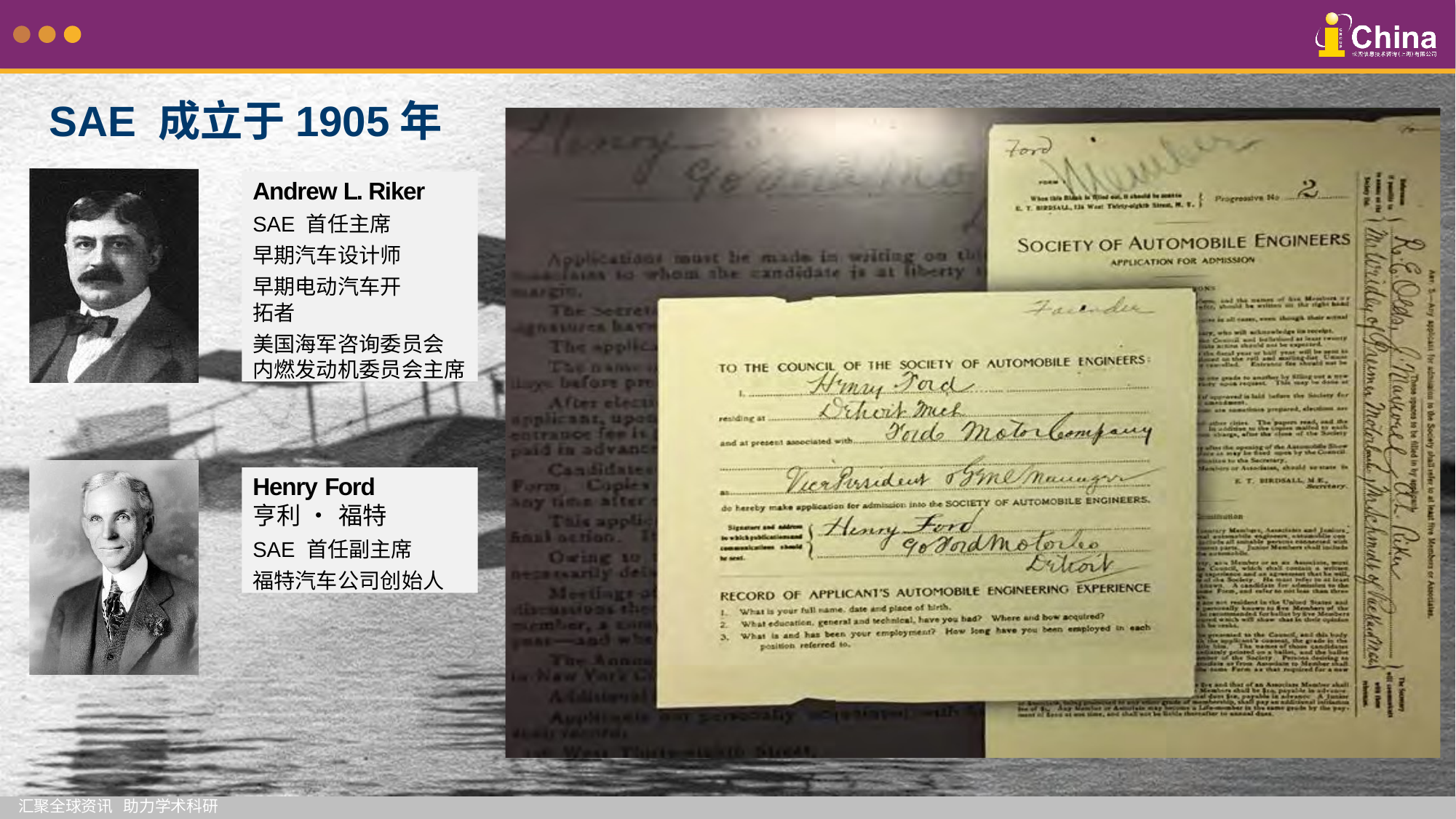

SAE 成立于1905年

Andrew L. Riker
SAE 首任主席 早期汽车设计师
早期电动汽车开拓者
美国海军咨询委员会 内燃发动机委员会主席

Henry Ford
亨利 • 福特
SAE 首任副主席
福特汽车公司创始人